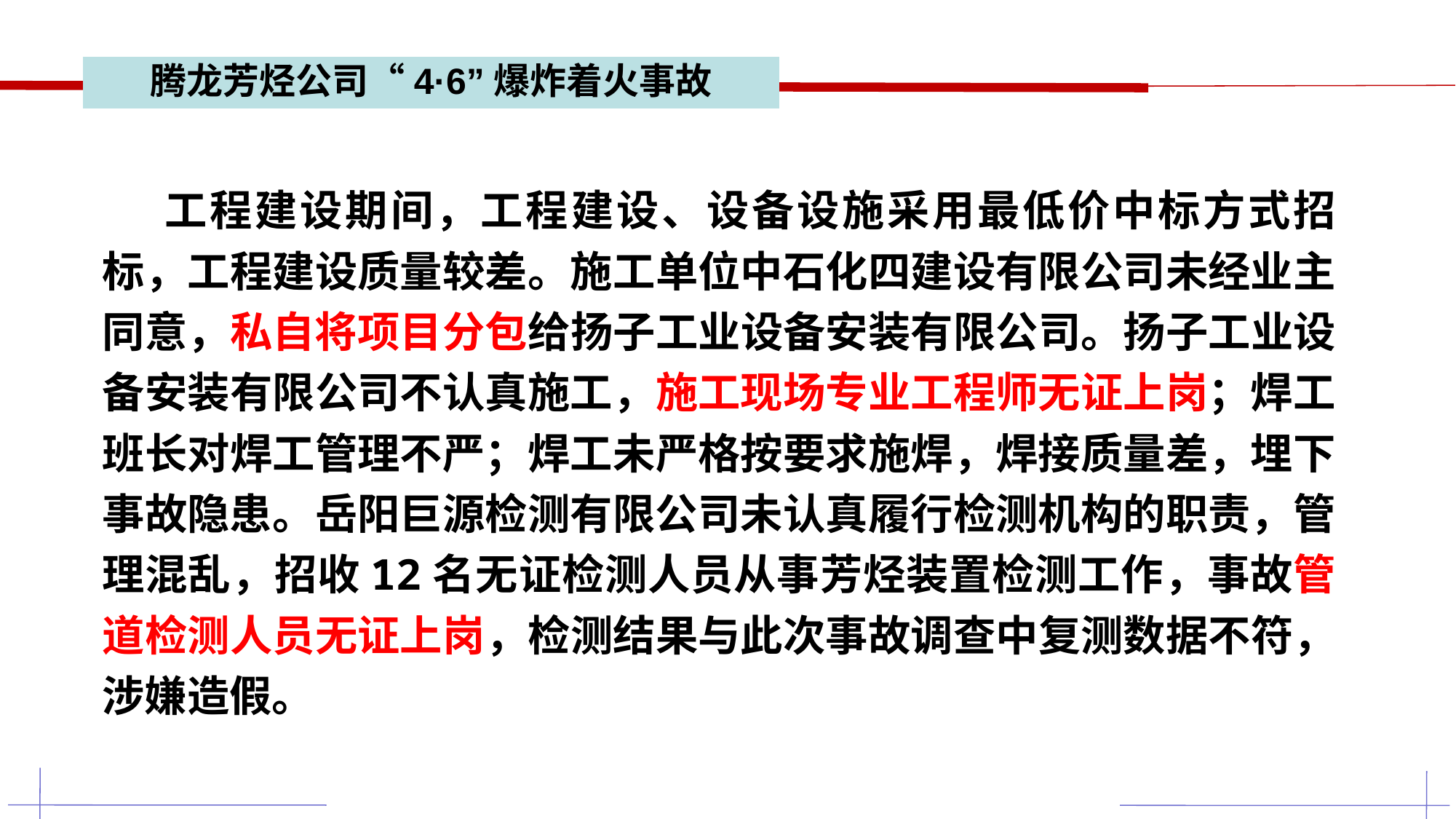

腾龙芳烃公司“4·6”爆炸着火事故
    工程建设期间，工程建设、设备设施采用最低价中标方式招标，工程建设质量较差。施工单位中石化四建设有限公司未经业主同意，私自将项目分包给扬子工业设备安装有限公司。扬子工业设备安装有限公司不认真施工，施工现场专业工程师无证上岗；焊工班长对焊工管理不严；焊工未严格按要求施焊，焊接质量差，埋下事故隐患。岳阳巨源检测有限公司未认真履行检测机构的职责，管理混乱，招收12名无证检测人员从事芳烃装置检测工作，事故管道检测人员无证上岗，检测结果与此次事故调查中复测数据不符，涉嫌造假。